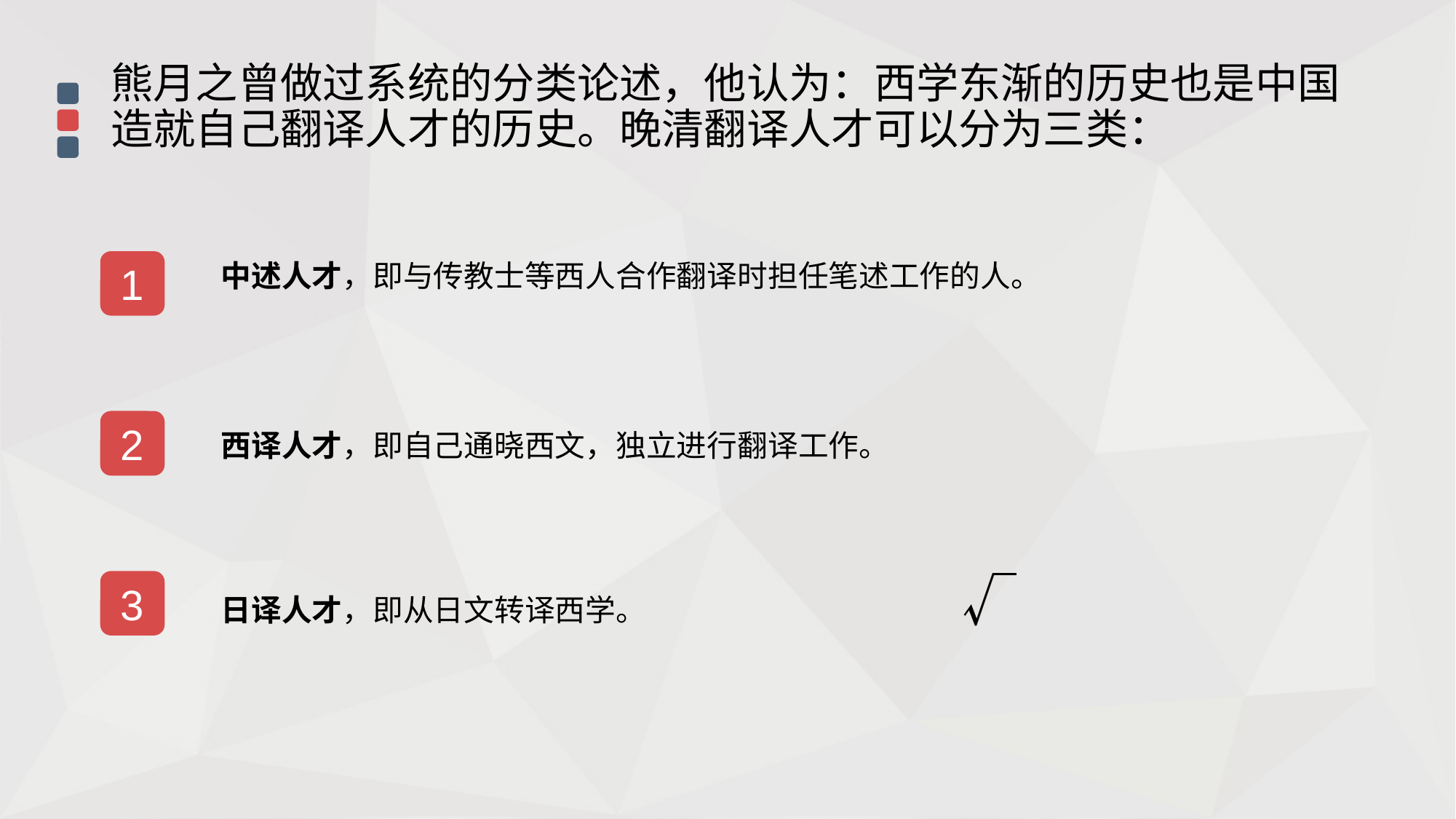

熊月之曾做过系统的分类论述，他认为：西学东渐的历史也是中国造就自己翻译人才的历史。晚清翻译人才可以分为三类：
1
中述人才，即与传教士等西人合作翻译时担任笔述工作的人。
2
西译人才，即自己通晓西文，独立进行翻译工作。
日译人才，即从日文转译西学。                                               √
3